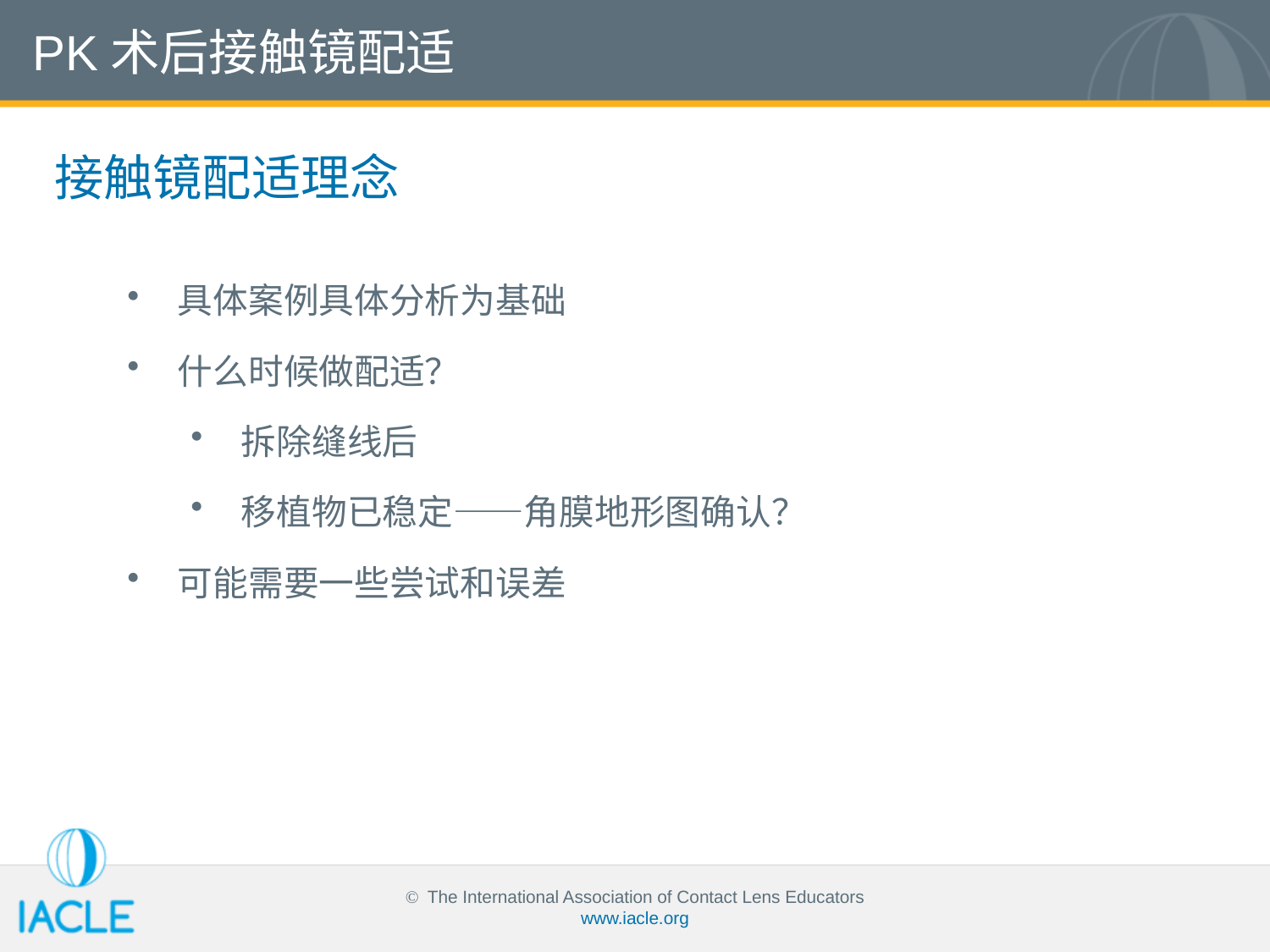

PK术后接触镜配适
接触镜配适理念
具体案例具体分析为基础
什么时候做配适？
拆除缝线后
移植物已稳定——角膜地形图确认？
可能需要一些尝试和误差